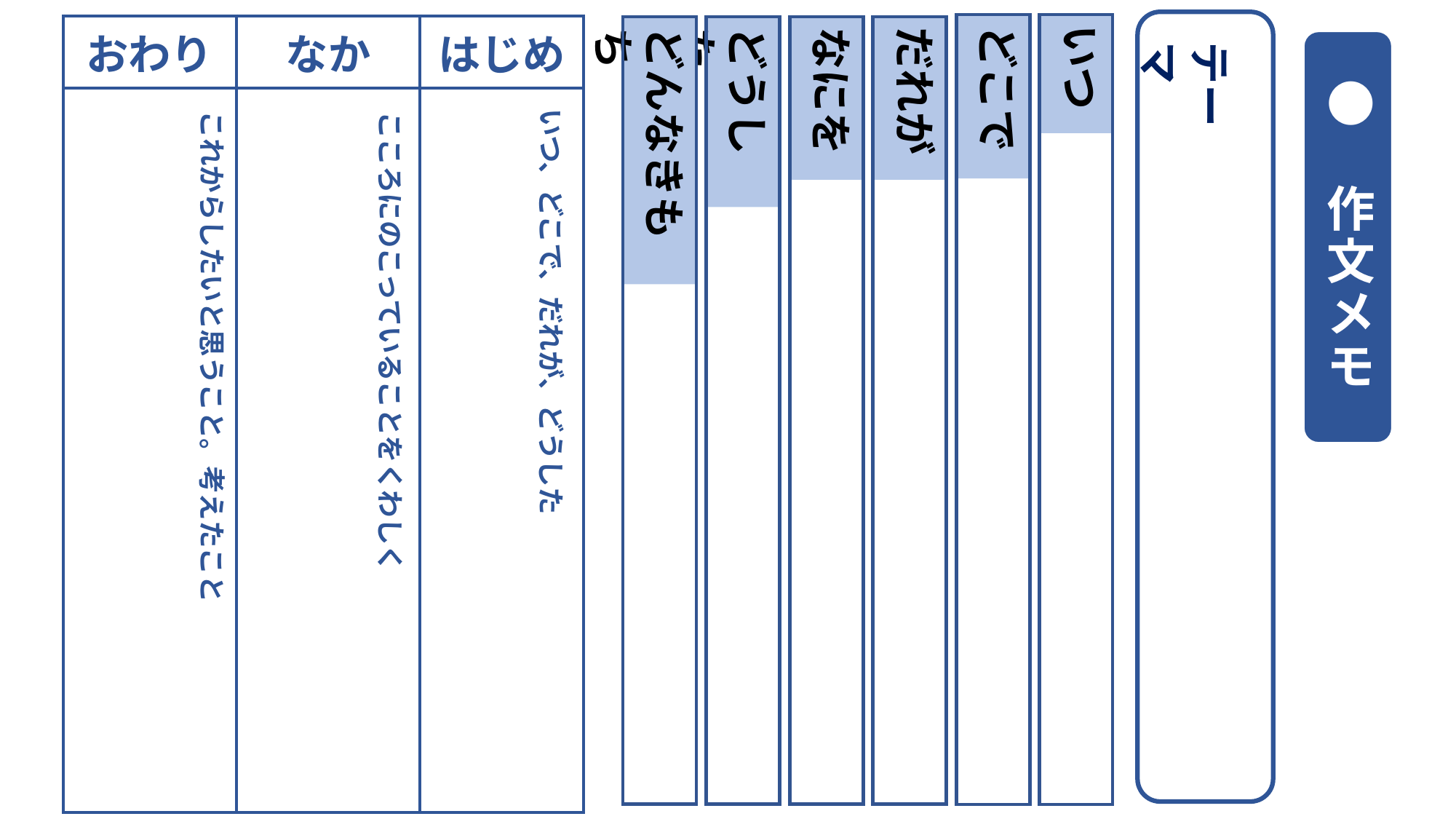

いつ

どこで
どんなきもち

どうした

なにを

だれが

| おわり | なか | はじめ |
| --- | --- | --- |
|  |  |  |
テーマ
●　作文メモ
いつ、どこで、だれが、どうした
これからしたいと思うこと。考えたこと
こころにのこっていることをくわしく